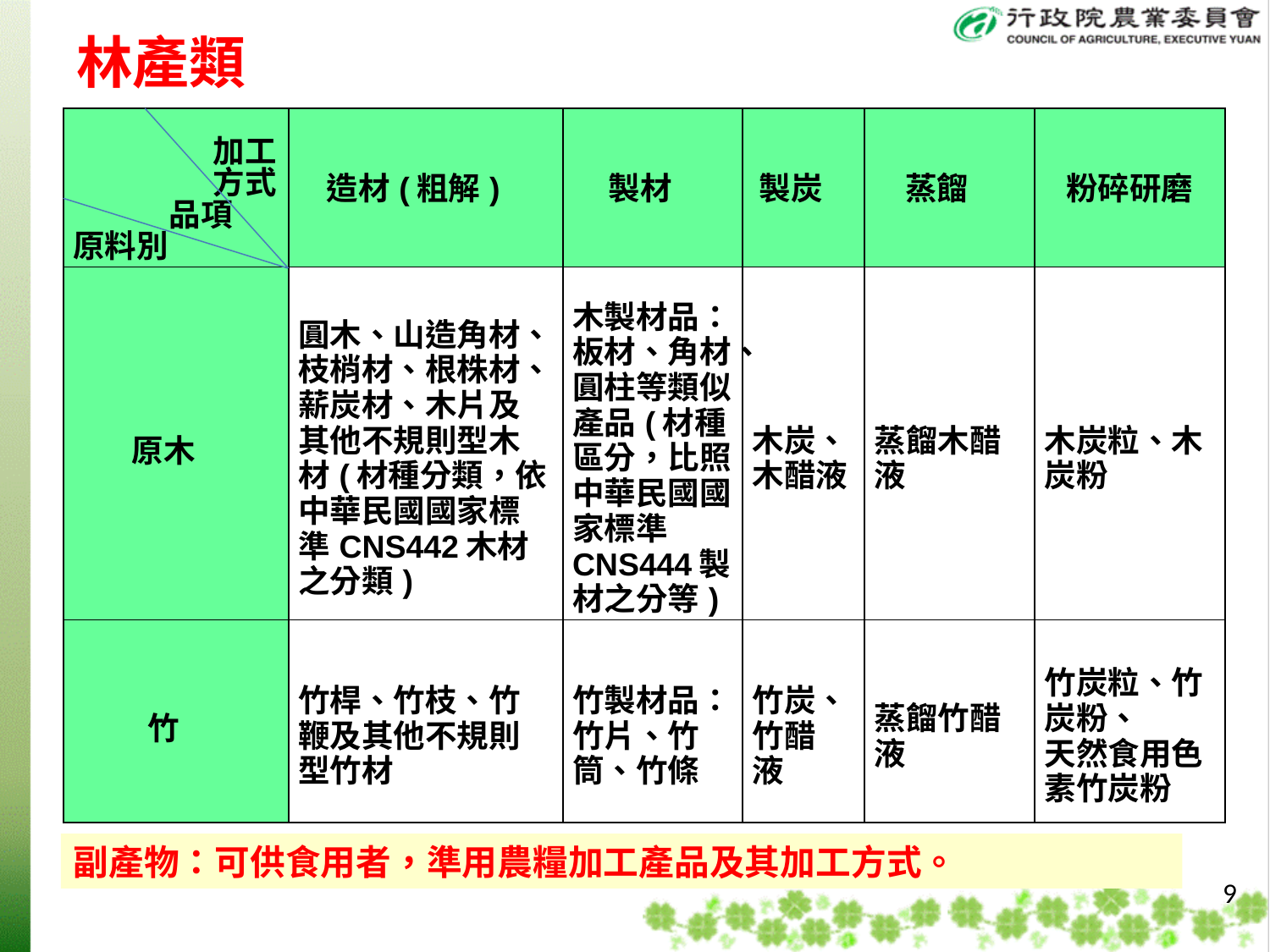

# 林產類
| 加工 方式 品項 原料別 | 造材(粗解) | 製材 | 製炭 | 蒸餾 | 粉碎研磨 |
| --- | --- | --- | --- | --- | --- |
| 原木 | 圓木、山造角材、枝梢材、根株材、薪炭材、木片及其他不規則型木材(材種分類，依中華民國國家標準CNS442木材之分類) | 木製材品：板材、角材、圓柱等類似產品(材種區分，比照中華民國國家標準CNS444製材之分等) | 木炭、 木醋液 | 蒸餾木醋液 | 木炭粒、木炭粉 |
| 竹 | 竹桿、竹枝、竹鞭及其他不規則型竹材 | 竹製材品：竹片、竹筒、竹條 | 竹炭、 竹醋液 | 蒸餾竹醋液 | 竹炭粒、竹炭粉、 天然食用色素竹炭粉 |
副產物：可供食用者，準用農糧加工產品及其加工方式。
9